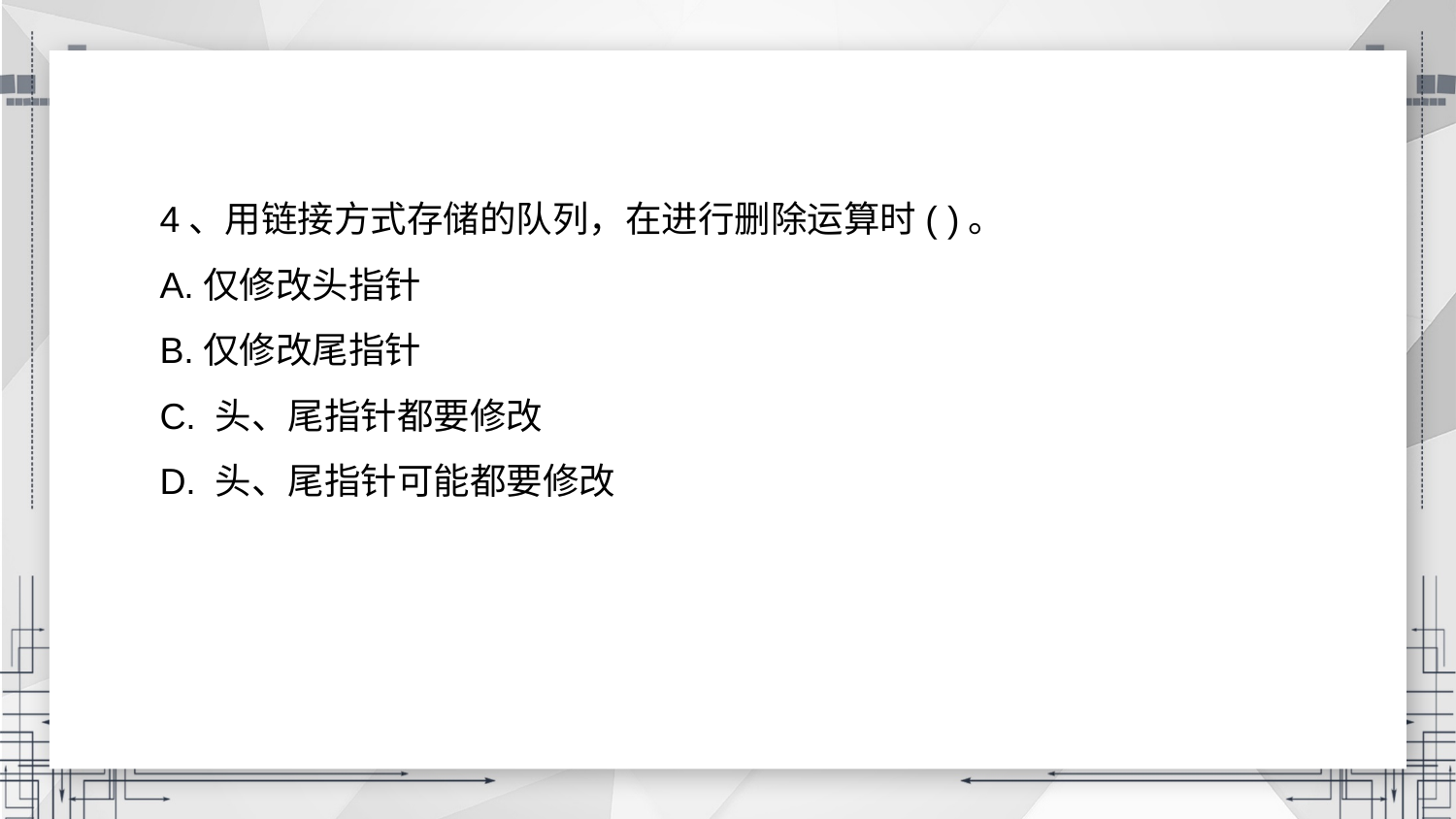

4、用链接方式存储的队列，在进行删除运算时( )。
A.仅修改头指针
B.仅修改尾指针
C. 头、尾指针都要修改
D. 头、尾指针可能都要修改